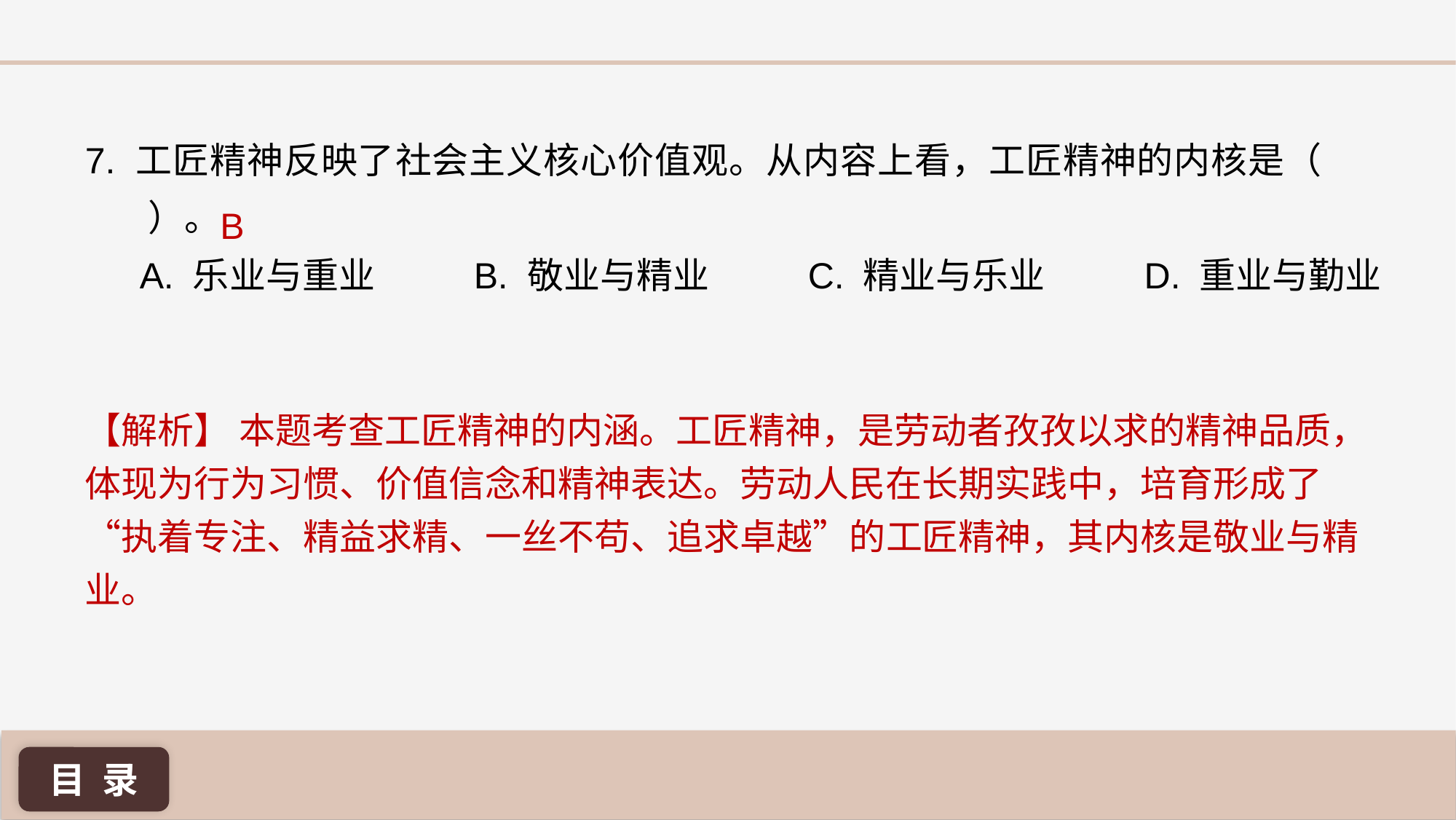

7. 工匠精神反映了社会主义核心价值观。从内容上看，工匠精神的内核是（         ）。
A. 乐业与重业           B. 敬业与精业           C. 精业与乐业           D. 重业与勤业
B
【解析】 本题考查工匠精神的内涵。工匠精神，是劳动者孜孜以求的精神品质，体现为行为习惯、价值信念和精神表达。劳动人民在长期实践中，培育形成了“执着专注、精益求精、一丝不苟、追求卓越”的工匠精神，其内核是敬业与精业。